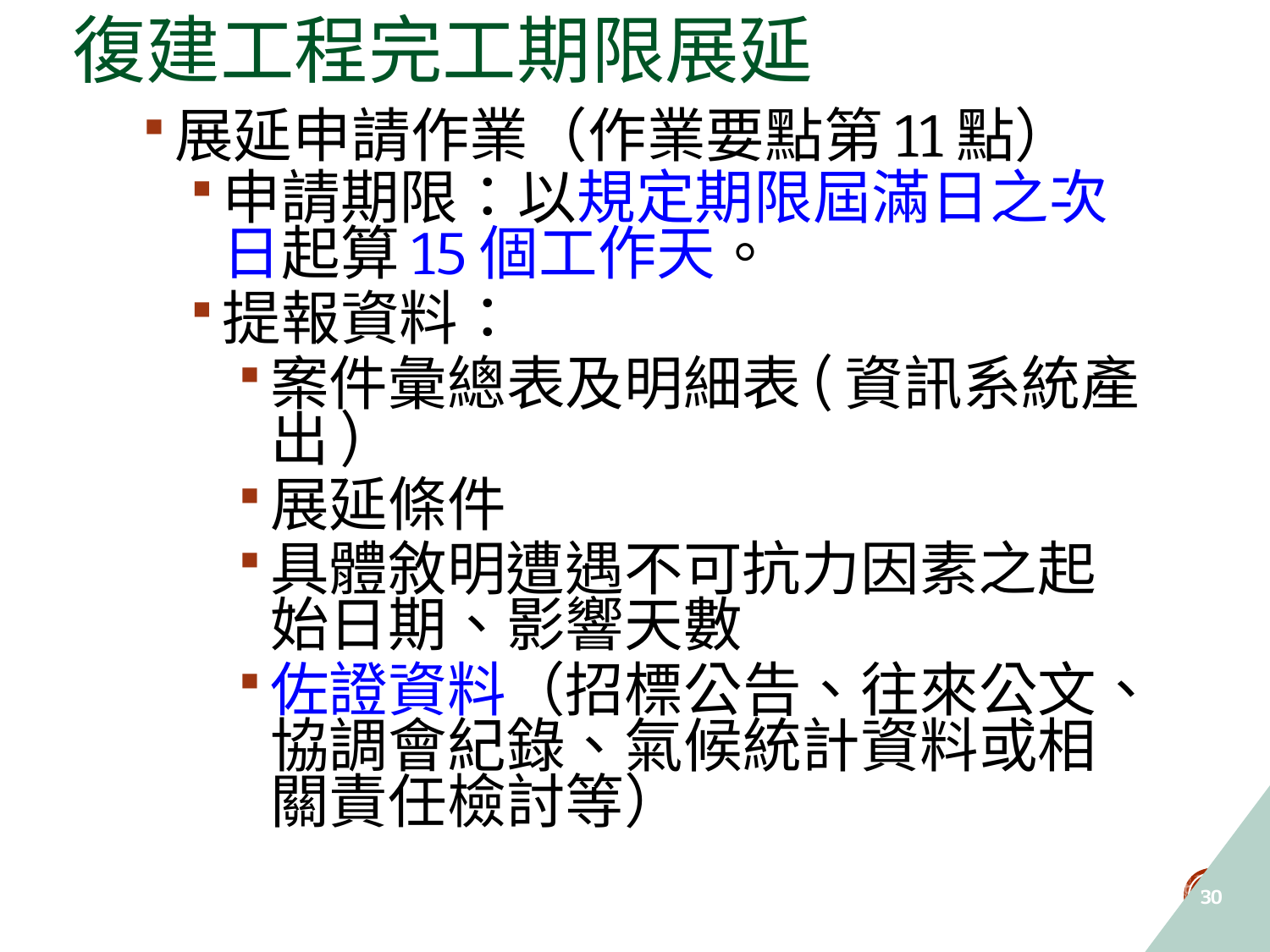

# 復建工程完工期限展延
展延申請作業（作業要點第11點）
申請期限：以規定期限屆滿日之次日起算15個工作天。
提報資料：
案件彙總表及明細表(資訊系統產出)
展延條件
具體敘明遭遇不可抗力因素之起始日期、影響天數
佐證資料（招標公告、往來公文、協調會紀錄、氣候統計資料或相關責任檢討等）

30